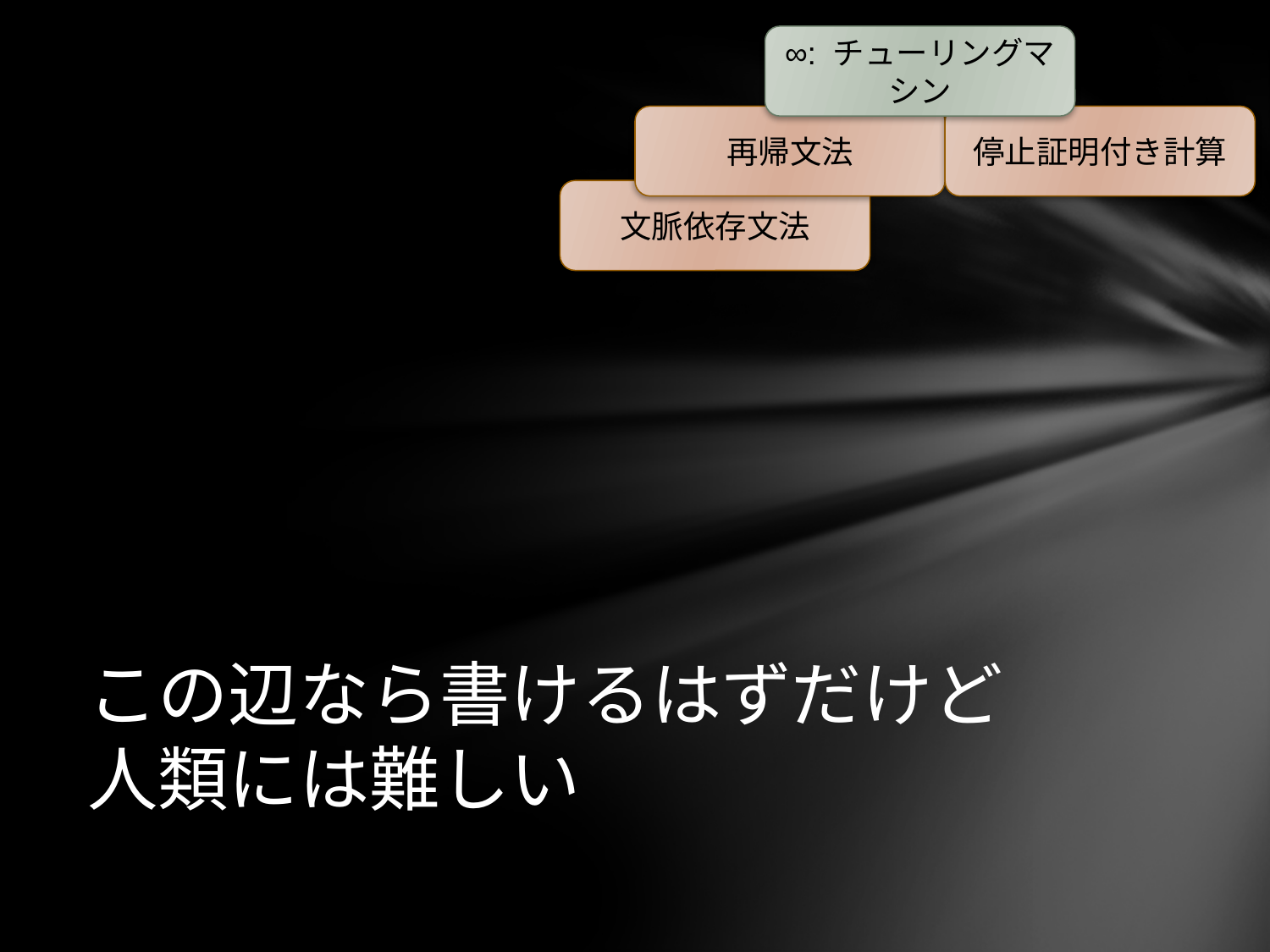

∞: チューリングマシン
再帰文法
停止証明付き計算
文脈依存文法
# この辺なら書けるはずだけど 人類には難しい